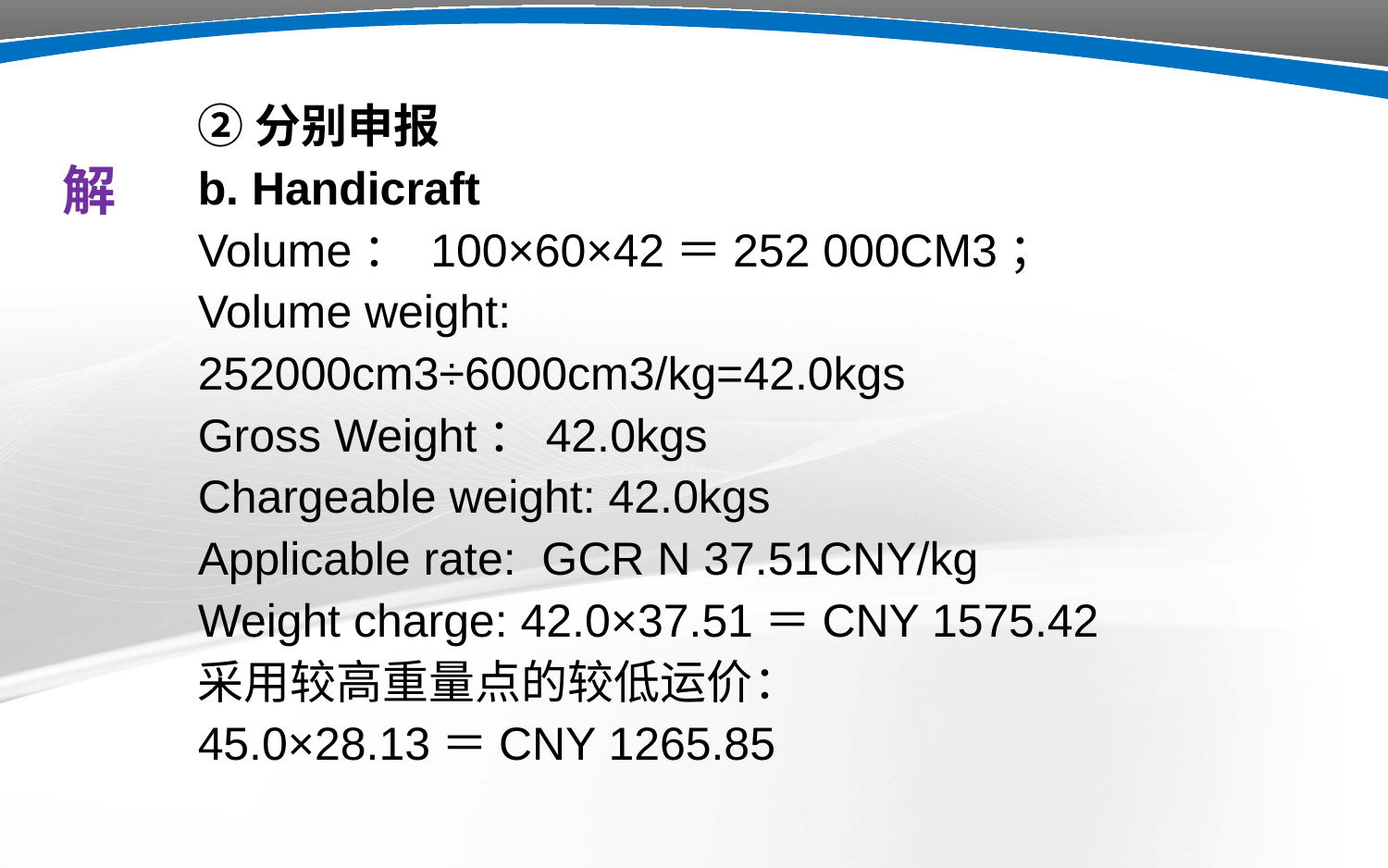

②分别申报
b. Handicraft
Volume： 100×60×42＝252 000CM3；
Volume weight:
252000cm3÷6000cm3/kg=42.0kgs
Gross Weight：42.0kgs
Chargeable weight: 42.0kgs
Applicable rate:  GCR N 37.51CNY/kg
Weight charge: 42.0×37.51＝CNY 1575.42
采用较高重量点的较低运价：
45.0×28.13＝CNY 1265.85
解